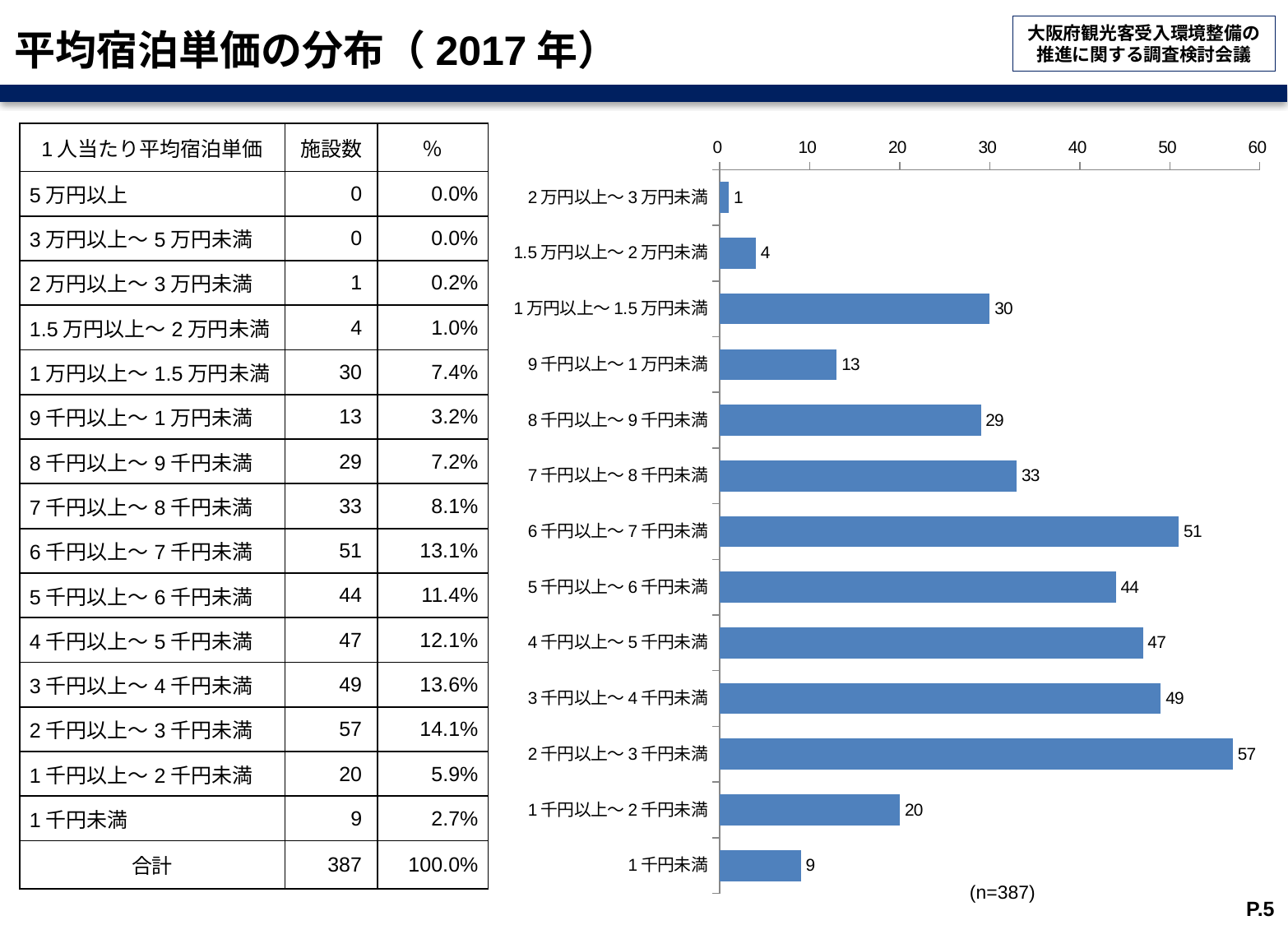

# 平均宿泊単価の分布（2017年）

### Chart

| Category |  |
|---|---|
| 2万円以上～3万円未満 | 1.0 |
| 1.5万円以上～2万円未満 | 4.0 |
| 1万円以上～1.5万円未満 | 30.0 |
| 9千円以上～1万円未満 | 13.0 |
| 8千円以上～9千円未満 | 29.0 |
| 7千円以上～8千円未満 | 33.0 |
| 6千円以上～7千円未満 | 51.0 |
| 5千円以上～6千円未満 | 44.0 |
| 4千円以上～5千円未満 | 47.0 |
| 3千円以上～4千円未満 | 49.0 |
| 2千円以上～3千円未満 | 57.0 |
| 1千円以上～2千円未満 | 20.0 |
| 1千円未満 | 9.0 |
| 1人当たり平均宿泊単価 | 施設数 | ％ |
| --- | --- | --- |
| 5万円以上 | 0 | 0.0% |
| 3万円以上～5万円未満 | 0 | 0.0% |
| 2万円以上～3万円未満 | 1 | 0.2% |
| 1.5万円以上～2万円未満 | 4 | 1.0% |
| 1万円以上～1.5万円未満 | 30 | 7.4% |
| 9千円以上～1万円未満 | 13 | 3.2% |
| 8千円以上～9千円未満 | 29 | 7.2% |
| 7千円以上～8千円未満 | 33 | 8.1% |
| 6千円以上～7千円未満 | 51 | 13.1% |
| 5千円以上～6千円未満 | 44 | 11.4% |
| 4千円以上～5千円未満 | 47 | 12.1% |
| 3千円以上～4千円未満 | 49 | 13.6% |
| 2千円以上～3千円未満 | 57 | 14.1% |
| 1千円以上～2千円未満 | 20 | 5.9% |
| 1千円未満 | 9 | 2.7% |
| 合計 | 387 | 100.0% |
(n=387)
P.5